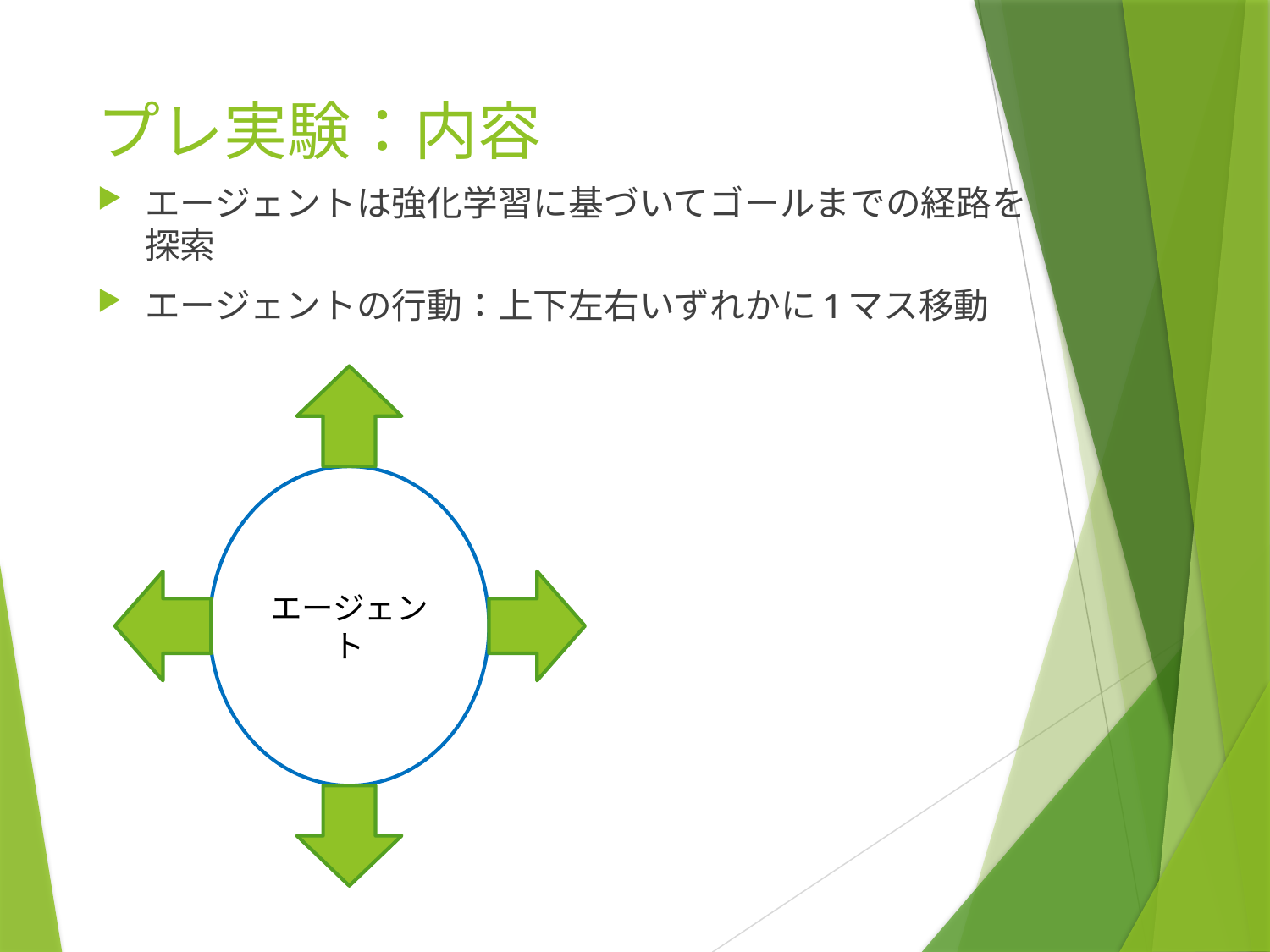

# プレ実験：内容
エージェントは強化学習に基づいてゴールまでの経路を探索
エージェントの行動：上下左右いずれかに1マス移動

エージェント